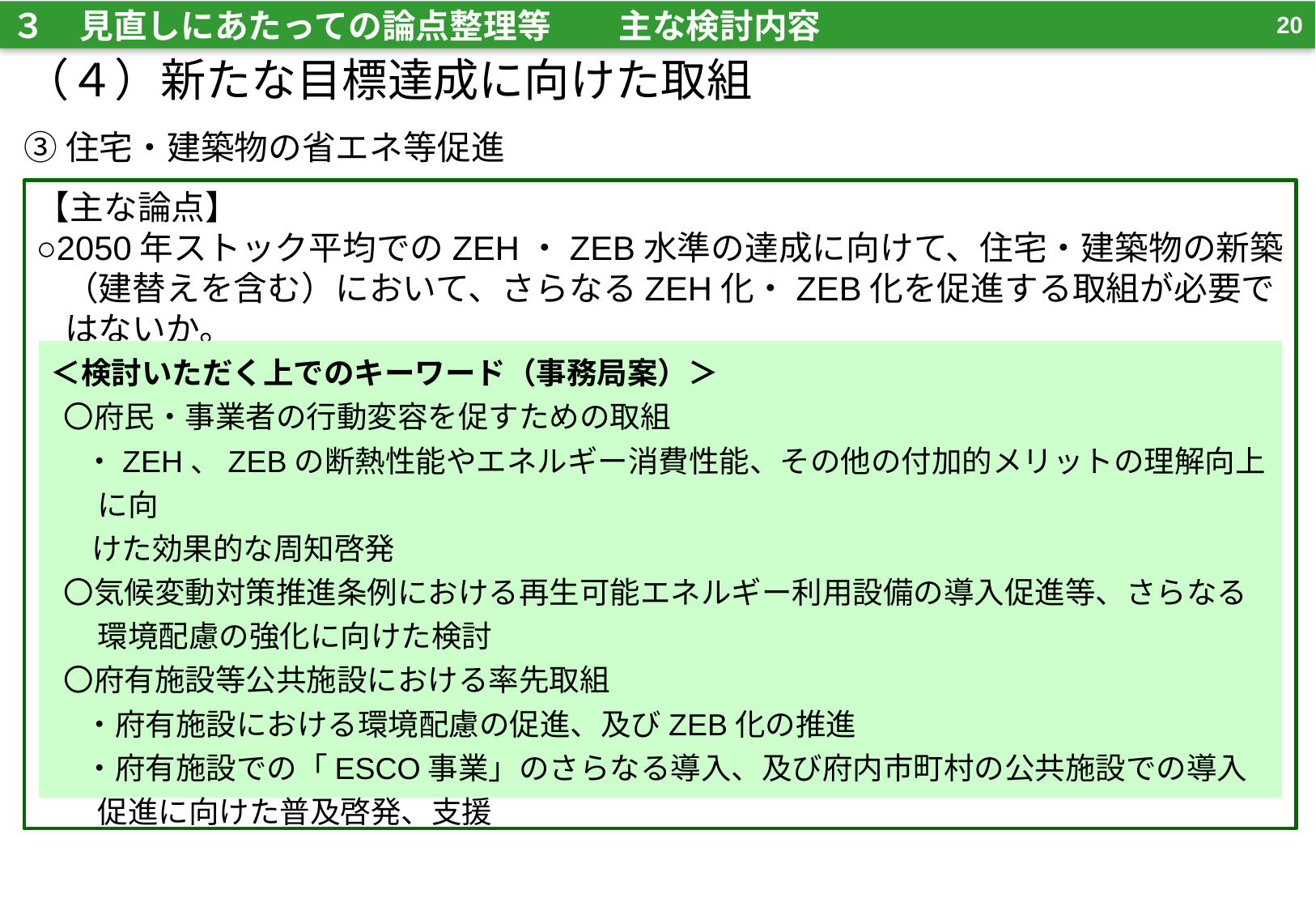

20
３　見直しにあたっての論点整理等　　主な検討内容
（４）新たな目標達成に向けた取組
③住宅・建築物の省エネ等促進
【主な論点】
○2050年ストック平均でのZEH・ZEB水準の達成に向けて、住宅・建築物の新築（建替えを含む）において、さらなるZEH化・ZEB化を促進する取組が必要ではないか。
＜検討いただく上でのキーワード（事務局案）＞
〇府民・事業者の行動変容を促すための取組
  ・ZEH、ZEBの断熱性能やエネルギー消費性能、その他の付加的メリットの理解向上に向
   けた効果的な周知啓発
〇気候変動対策推進条例における再生可能エネルギー利用設備の導入促進等、さらなる環境配慮の強化に向けた検討
〇府有施設等公共施設における率先取組
  ・府有施設における環境配慮の促進、及びZEB化の推進
  ・府有施設での「ESCO事業」のさらなる導入、及び府内市町村の公共施設での導入促進に向けた普及啓発、支援